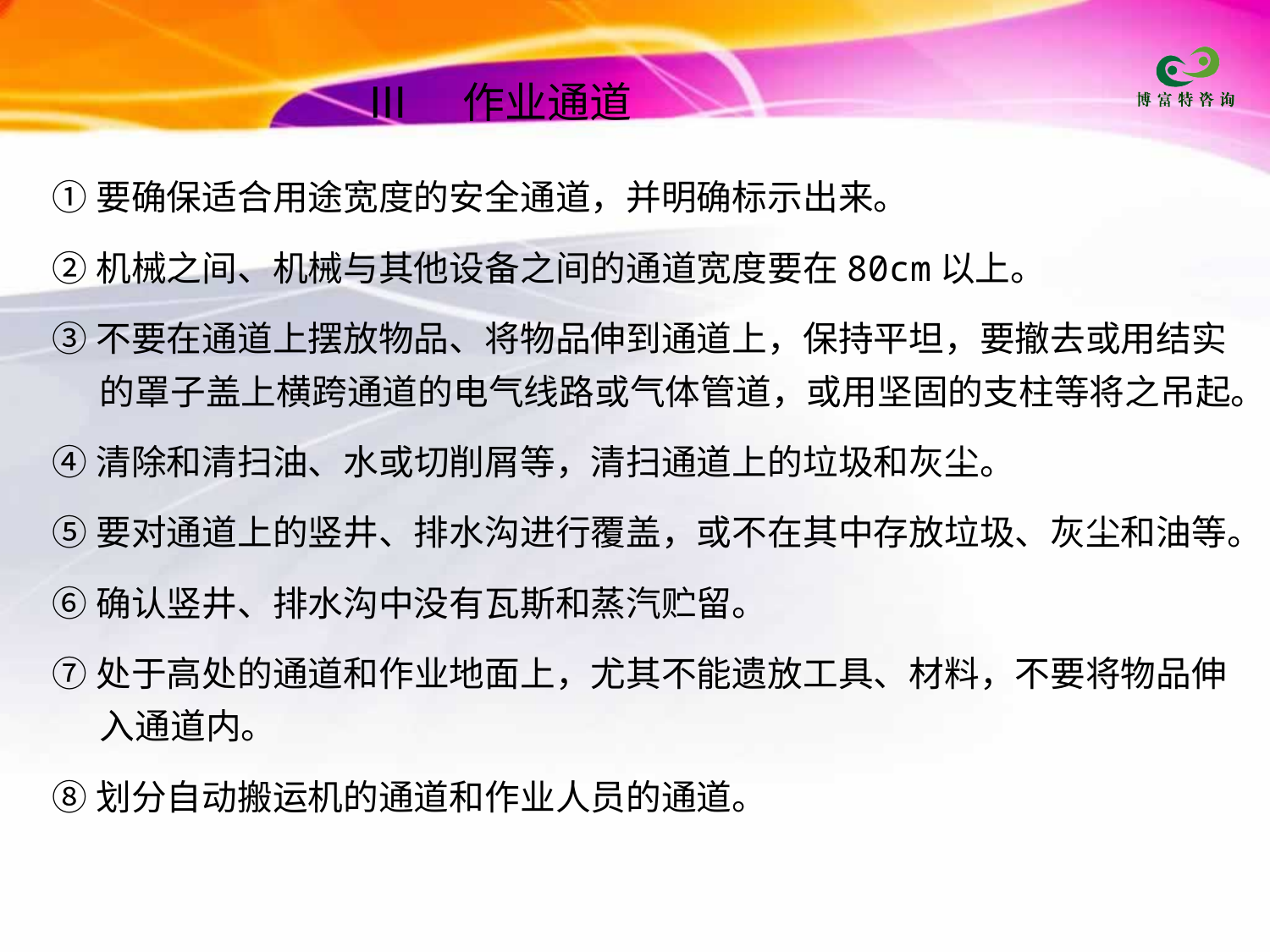

Ⅲ　作业通道
①要确保适合用途宽度的安全通道，并明确标示出来。
②机械之间、机械与其他设备之间的通道宽度要在80cm以上。
③不要在通道上摆放物品、将物品伸到通道上，保持平坦，要撤去或用结实的罩子盖上横跨通道的电气线路或气体管道，或用坚固的支柱等将之吊起。
④清除和清扫油、水或切削屑等，清扫通道上的垃圾和灰尘。
⑤要对通道上的竖井、排水沟进行覆盖，或不在其中存放垃圾、灰尘和油等。
⑥确认竖井、排水沟中没有瓦斯和蒸汽贮留。
⑦处于高处的通道和作业地面上，尤其不能遗放工具、材料，不要将物品伸入通道内。
⑧划分自动搬运机的通道和作业人员的通道。